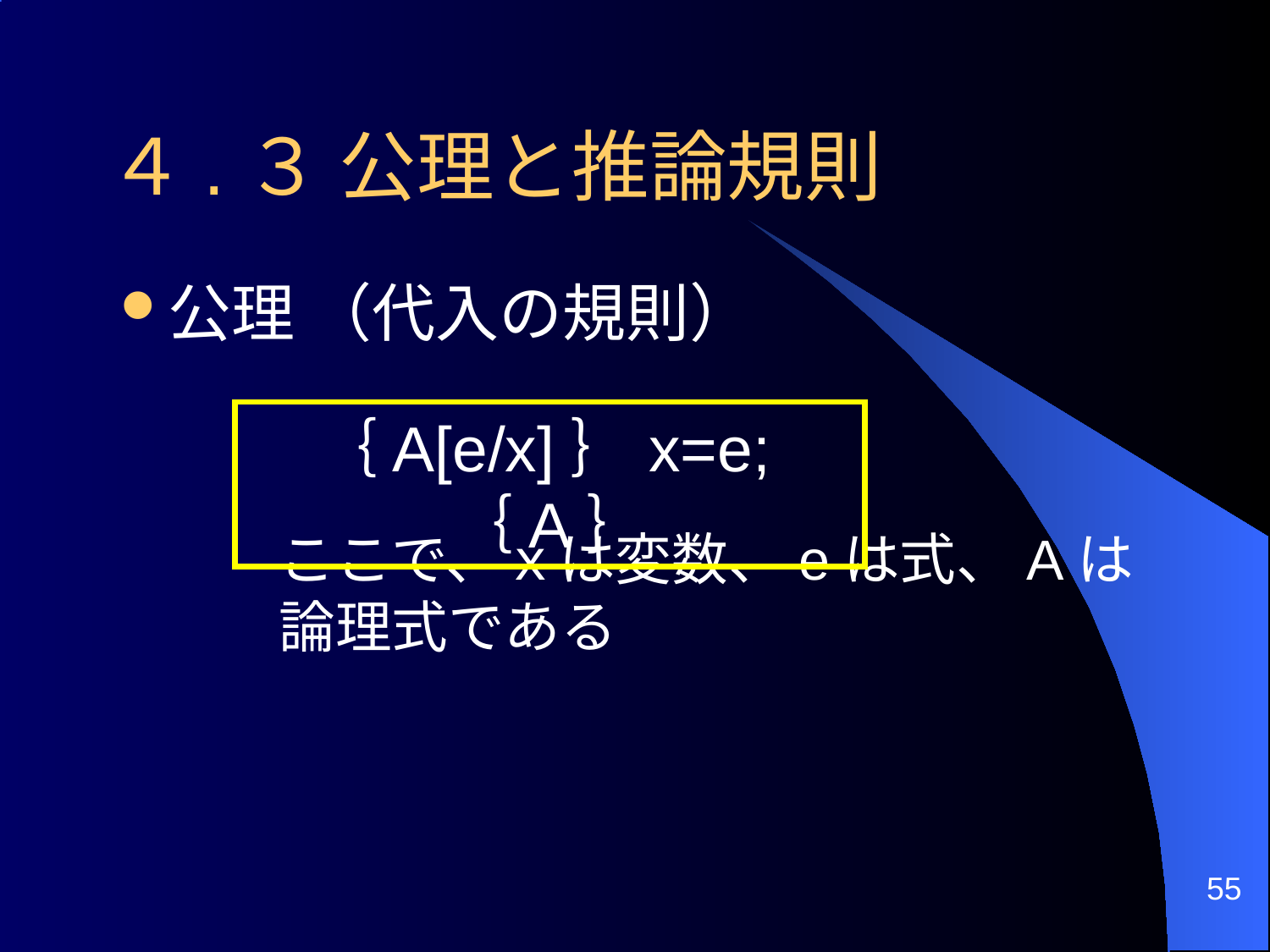

# ４.３ 公理と推論規則
公理 （代入の規則）

	ここで、ｘは変数、eは式、Aは論理式である
｛A[e/x]｝x=e;｛A｝
55